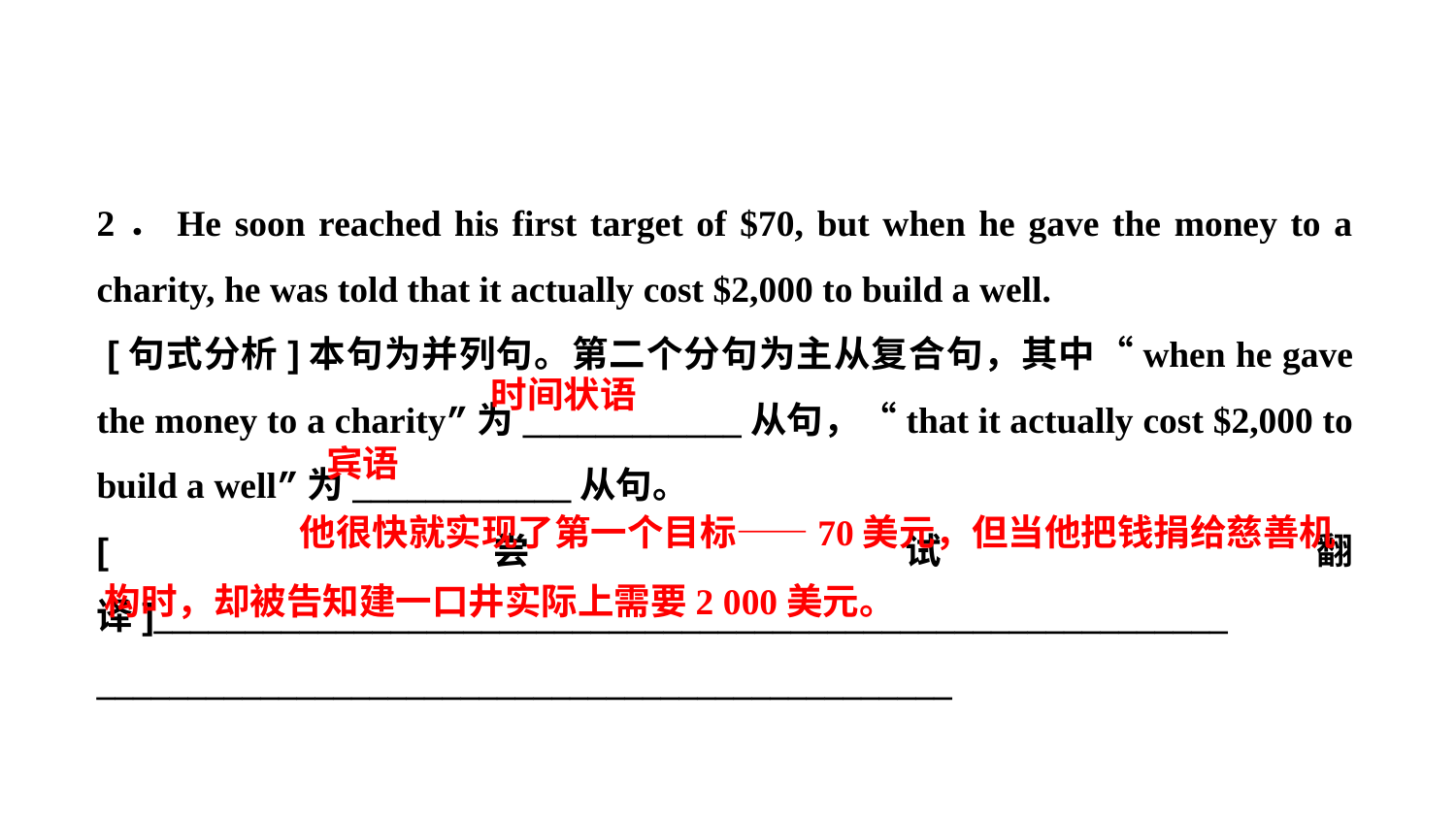

2．He soon reached his first target of $70, but when he gave the money to a charity, he was told that it actually cost $2,000 to build a well.
 [句式分析]本句为并列句。第二个分句为主从复合句，其中“when he gave the money to a charity”为____________从句，“that it actually cost $2,000 to build a well”为____________从句。
[尝试翻译]___________________________________________________________
_______________________________________________
时间状语
宾语
他很快就实现了第一个目标——70美元，但当他把钱捐给慈善机
构时，却被告知建一口井实际上需要2 000美元。